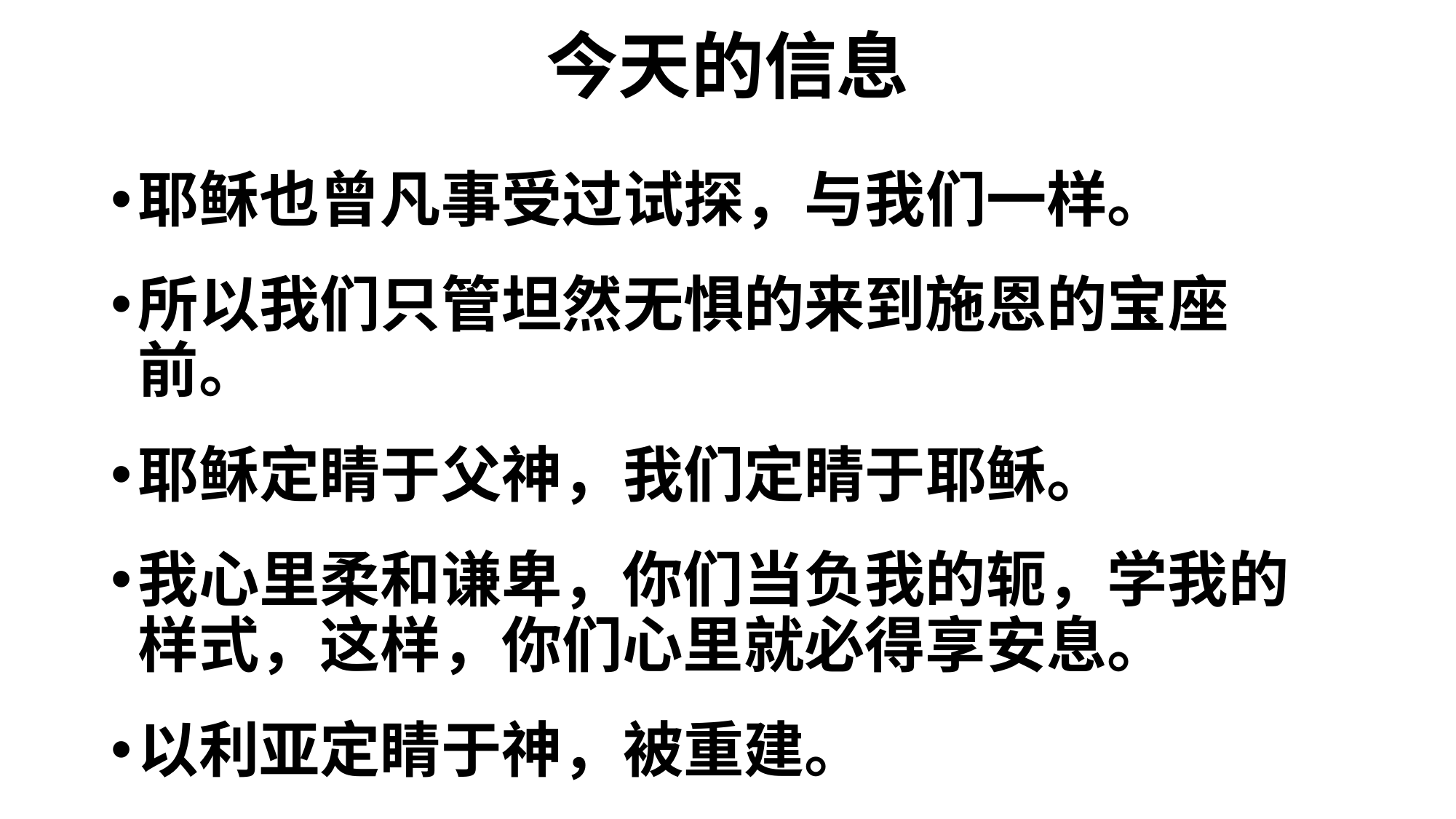

# 今天的信息
耶稣也曾凡事受过试探，与我们一样。
所以我们只管坦然无惧的来到施恩的宝座前。
耶稣定睛于父神，我们定睛于耶稣。
我心里柔和谦卑，你们当负我的轭，学我的样式，这样，你们心里就必得享安息。
以利亚定睛于神，被重建。